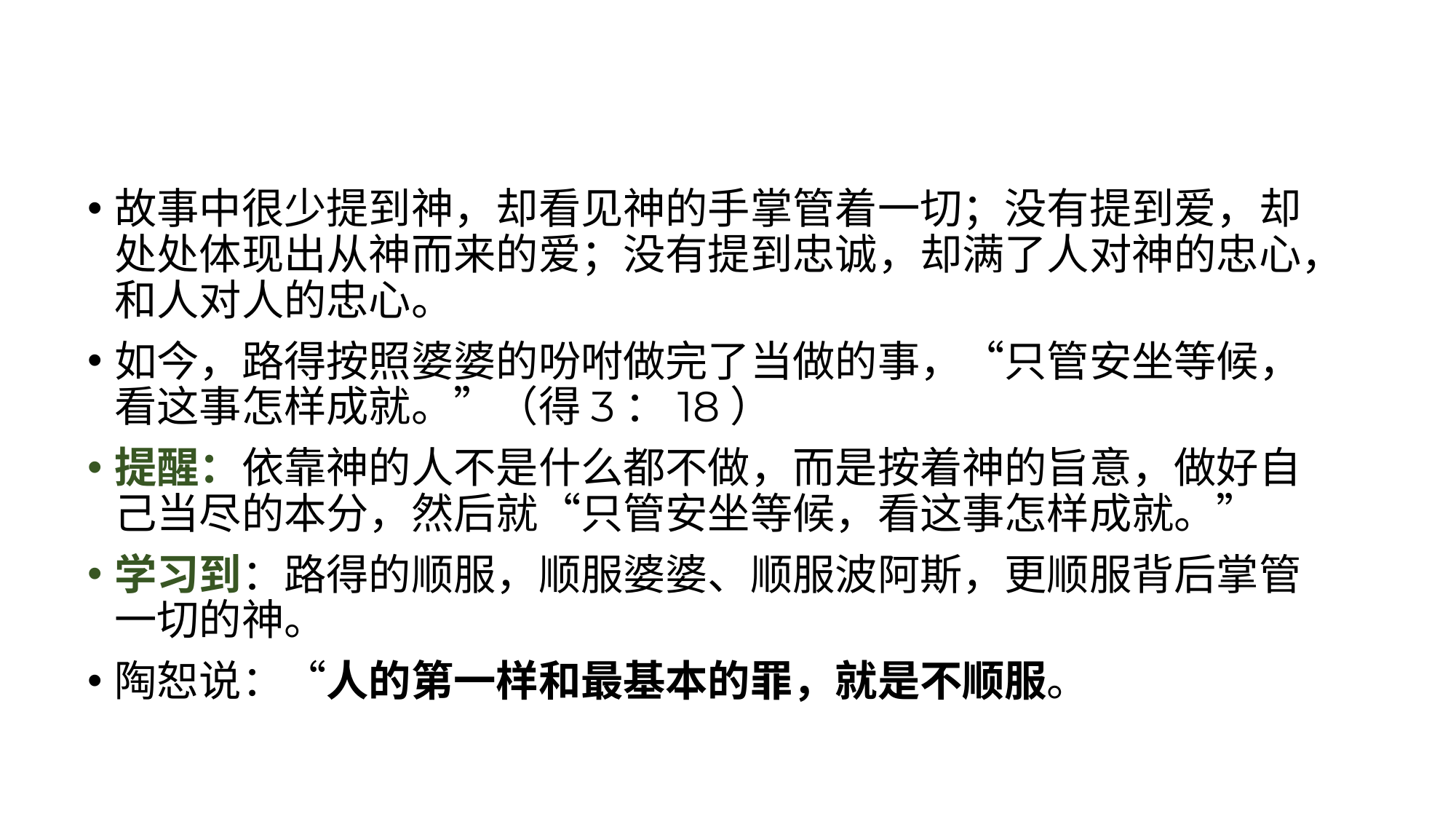

故事中很少提到神，却看见神的手掌管着一切；没有提到爱，却处处体现出从神而来的爱；没有提到忠诚，却满了人对神的忠心，和人对人的忠心。
如今，路得按照婆婆的吩咐做完了当做的事，“只管安坐等候，看这事怎样成就。”（得3：18）
提醒：依靠神的人不是什么都不做，而是按着神的旨意，做好自己当尽的本分，然后就“只管安坐等候，看这事怎样成就。”
学习到：路得的顺服，顺服婆婆、顺服波阿斯，更顺服背后掌管一切的神。
陶恕说：“人的第一样和最基本的罪，就是不顺服。